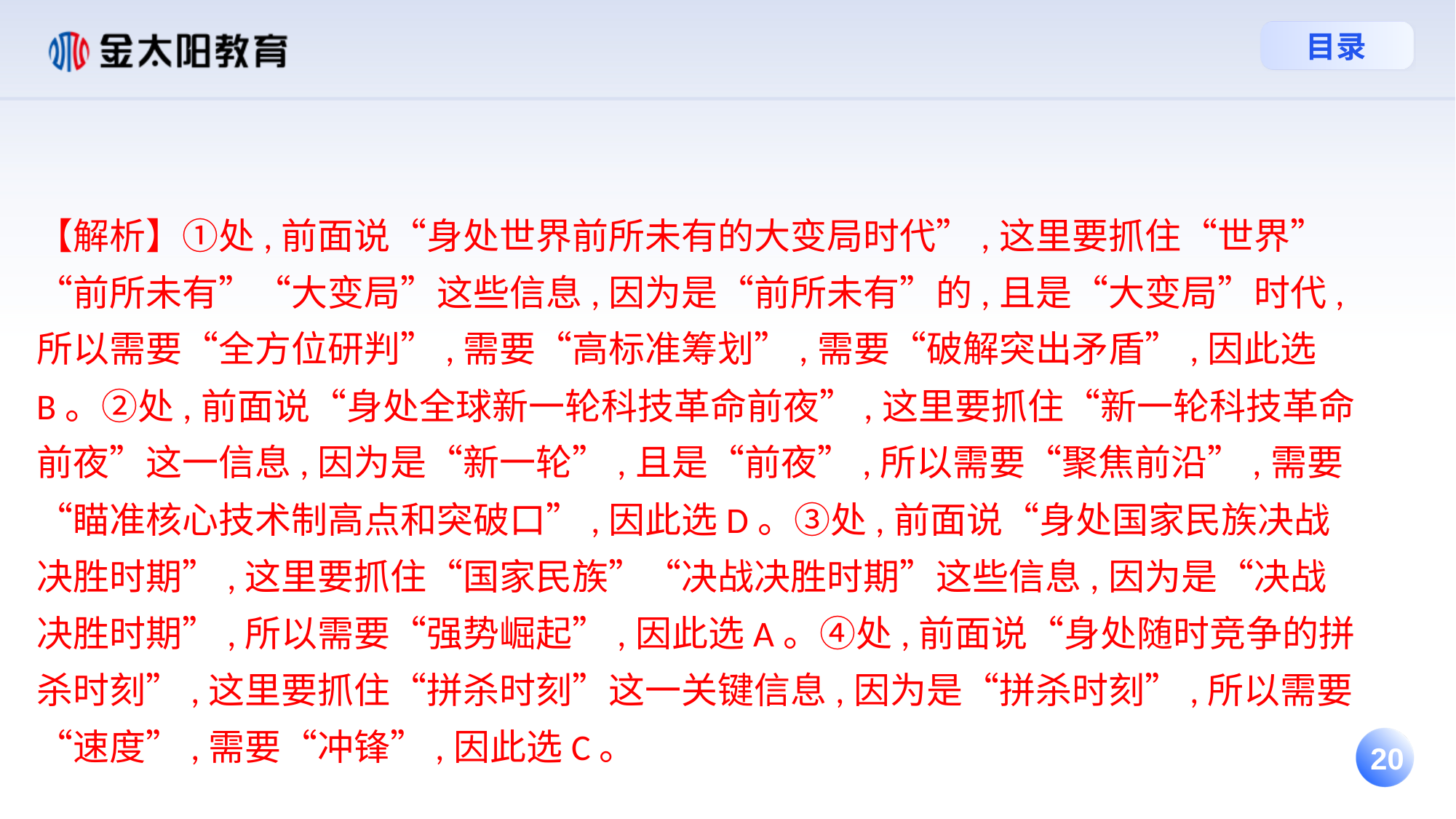

【解析】①处,前面说“身处世界前所未有的大变局时代”,这里要抓住“世界”“前所未有”“大变局”这些信息,因为是“前所未有”的,且是“大变局”时代,所以需要“全方位研判”,需要“高标准筹划”,需要“破解突出矛盾”,因此选B。②处,前面说“身处全球新一轮科技革命前夜”,这里要抓住“新一轮科技革命前夜”这一信息,因为是“新一轮”,且是“前夜”,所以需要“聚焦前沿”,需要“瞄准核心技术制高点和突破口”,因此选D。③处,前面说“身处国家民族决战决胜时期”,这里要抓住“国家民族”“决战决胜时期”这些信息,因为是“决战决胜时期”,所以需要“强势崛起”,因此选A。④处,前面说“身处随时竞争的拼杀时刻”,这里要抓住“拼杀时刻”这一关键信息,因为是“拼杀时刻”,所以需要“速度”,需要“冲锋”,因此选C。